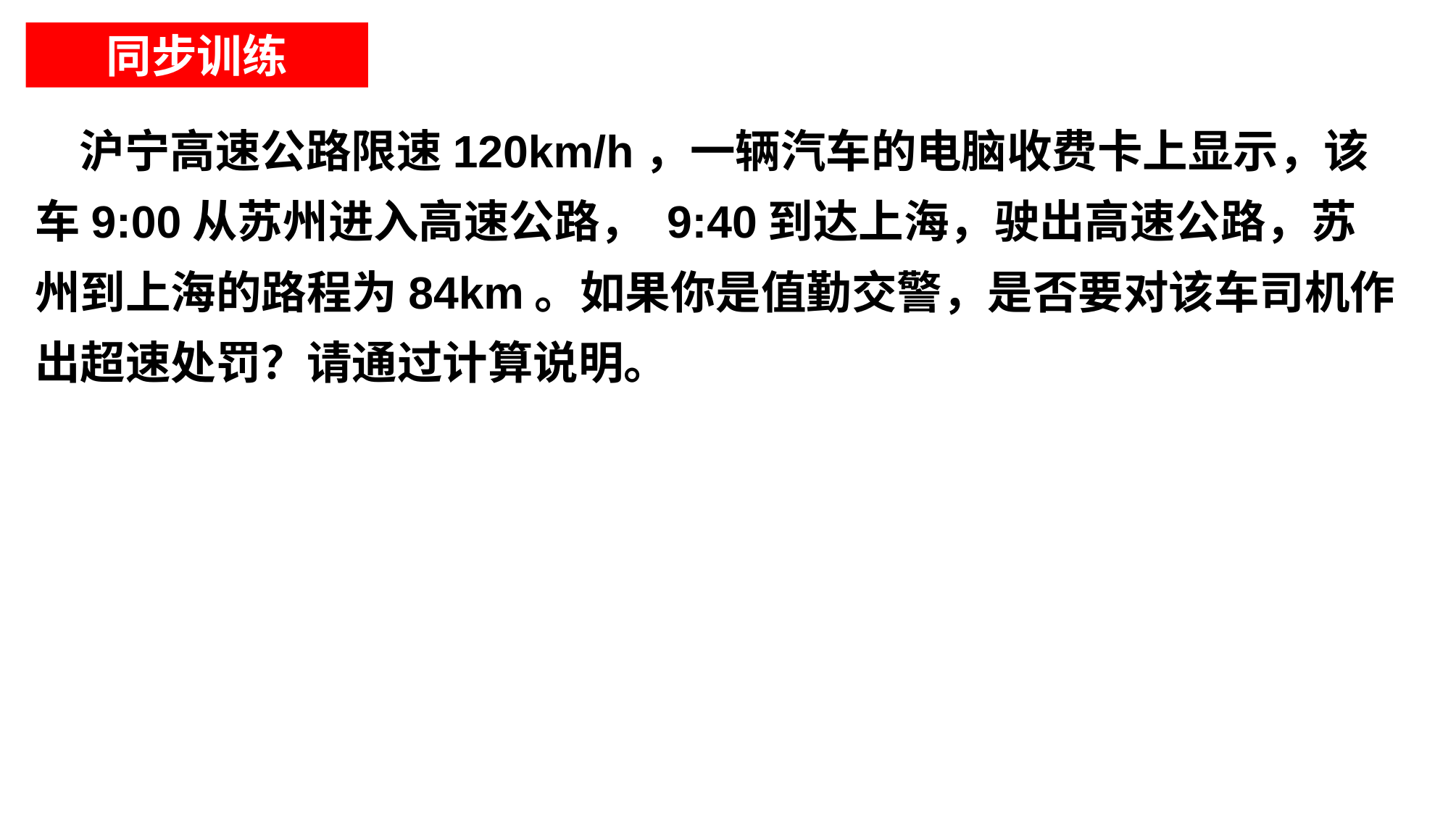

同步训练
沪宁高速公路限速120km/h，一辆汽车的电脑收费卡上显示，该车9:00从苏州进入高速公路， 9:40到达上海，驶出高速公路，苏州到上海的路程为84km。如果你是值勤交警，是否要对该车司机作出超速处罚？请通过计算说明。